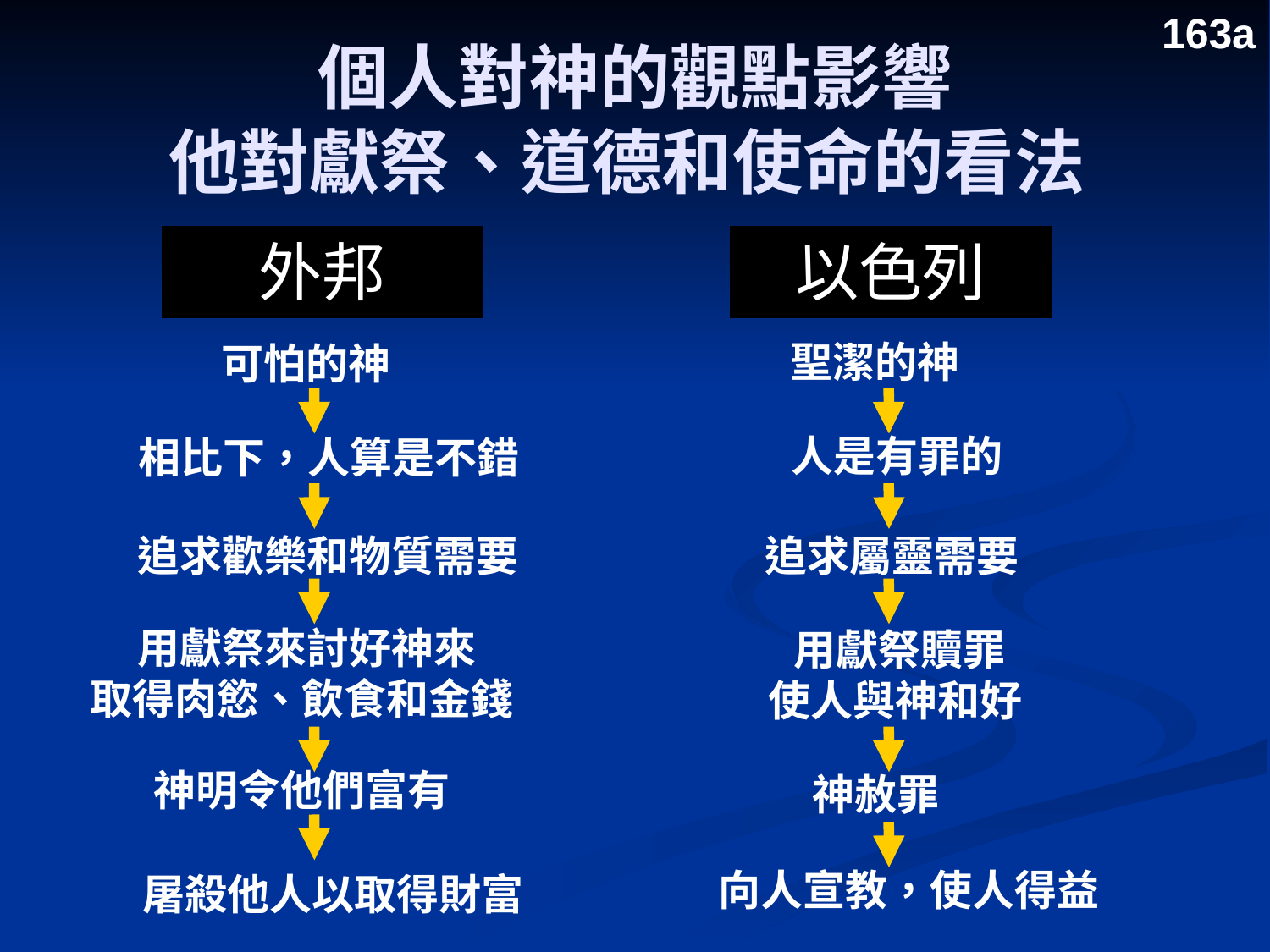

163a
# 個人對神的觀點影響 他對獻祭、道德和使命的看法
外邦
以色列
聖潔的神

可怕的神

人是有罪的
相比下，人算是不錯

追求歡樂和物質需要
追求屬靈需要

用獻祭來討好神來
取得肉慾、飲食和金錢
用獻祭贖罪
使人與神和好

神明令他們富有
神赦罪

向人宣教，使人得益
屠殺他人以取得財富